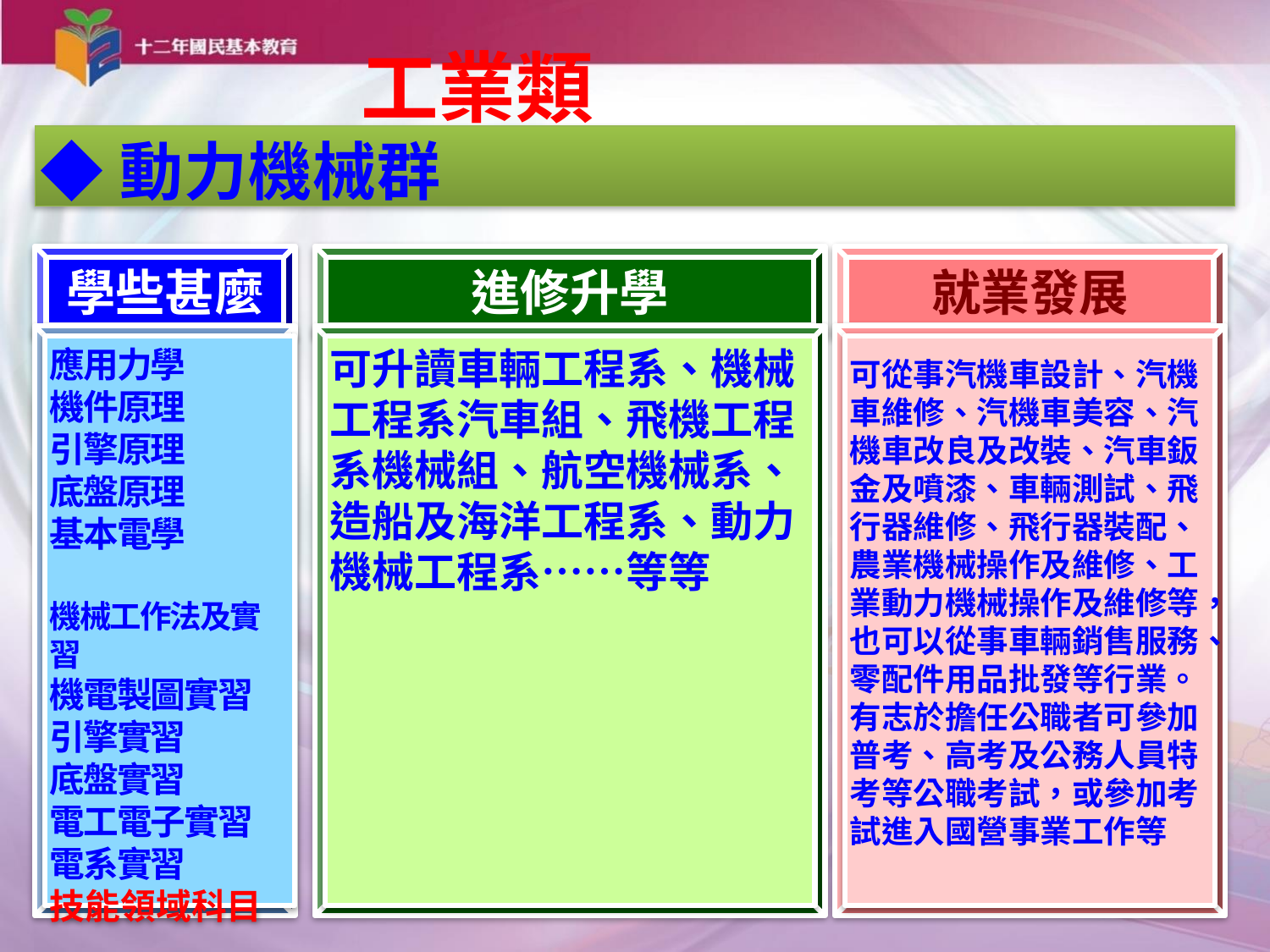

# 工業類
◆動力機械群
學些甚麼
進修升學
就業發展

應用力學
機件原理
引擎原理
底盤原理
基本電學

機械工作法及實習
機電製圖實習
引擎實習
底盤實習
電工電子實習
電系實習
技能領域科目

可升讀車輛工程系、機械工程系汽車組、飛機工程系機械組、航空機械系、造船及海洋工程系、動力機械工程系……等等

可從事汽機車設計、汽機車維修、汽機車美容、汽機車改良及改裝、汽車鈑金及噴漆、車輛測試、飛行器維修、飛行器裝配、農業機械操作及維修、工業動力機械操作及維修等，也可以從事車輛銷售服務、零配件用品批發等行業。有志於擔任公職者可參加普考、高考及公務人員特考等公職考試，或參加考試進入國營事業工作等

164